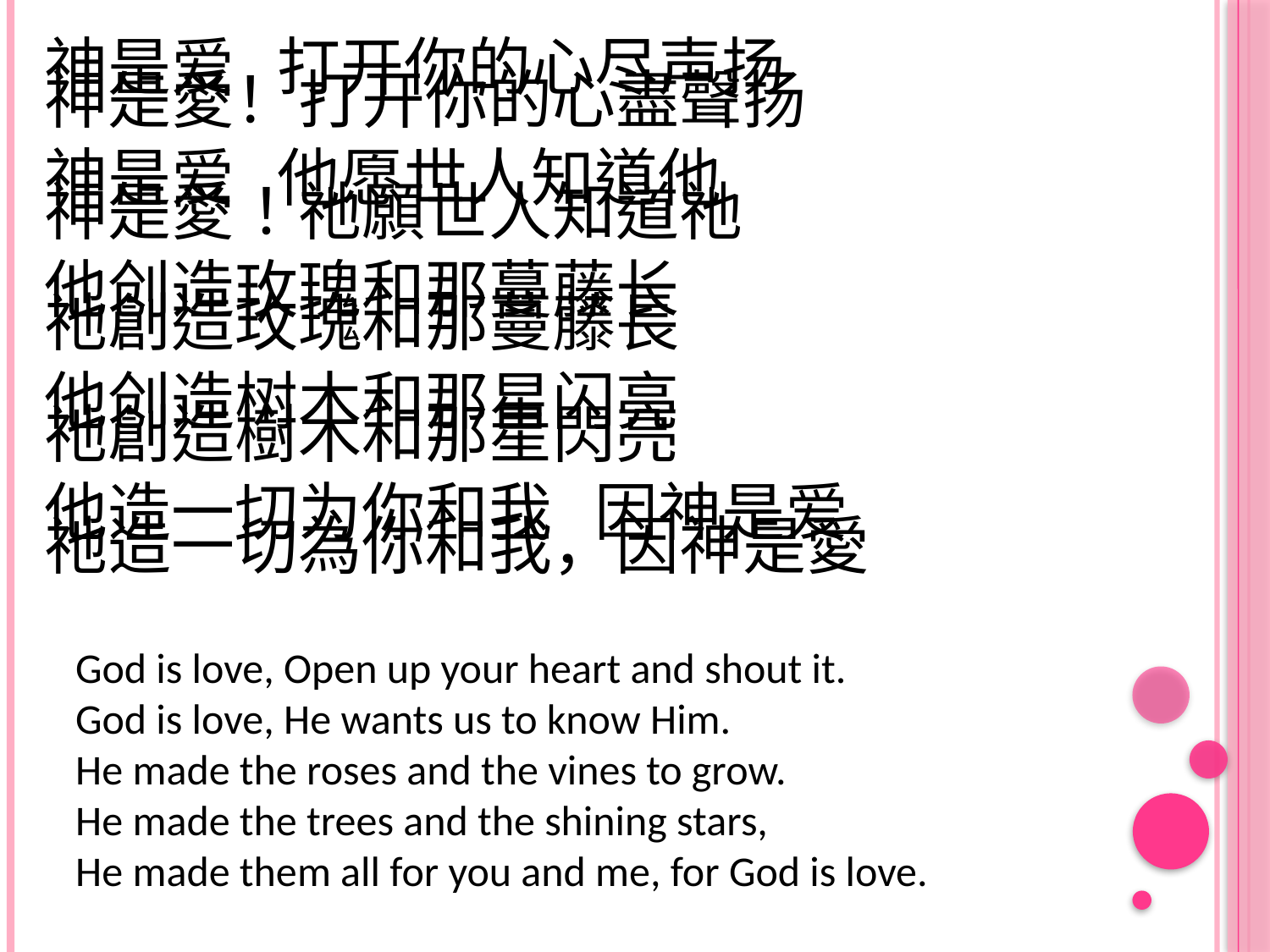

神是爱   打开你的心尽声扬
神是爱   他愿世人知道他
他创造玫瑰和那蔓藤长
他创造树木和那星闪亮
他造一切为你和我   因神是爱
神是愛！打开你的心盡聲扬
神是愛！祂願世人知道祂
祂創造玫瑰和那蔓藤長
祂創造樹木和那星閃亮
祂造一切為你和我，因神是愛
God is love, Open up your heart and shout it.
God is love, He wants us to know Him.
He made the roses and the vines to grow.
He made the trees and the shining stars,
He made them all for you and me, for God is love.